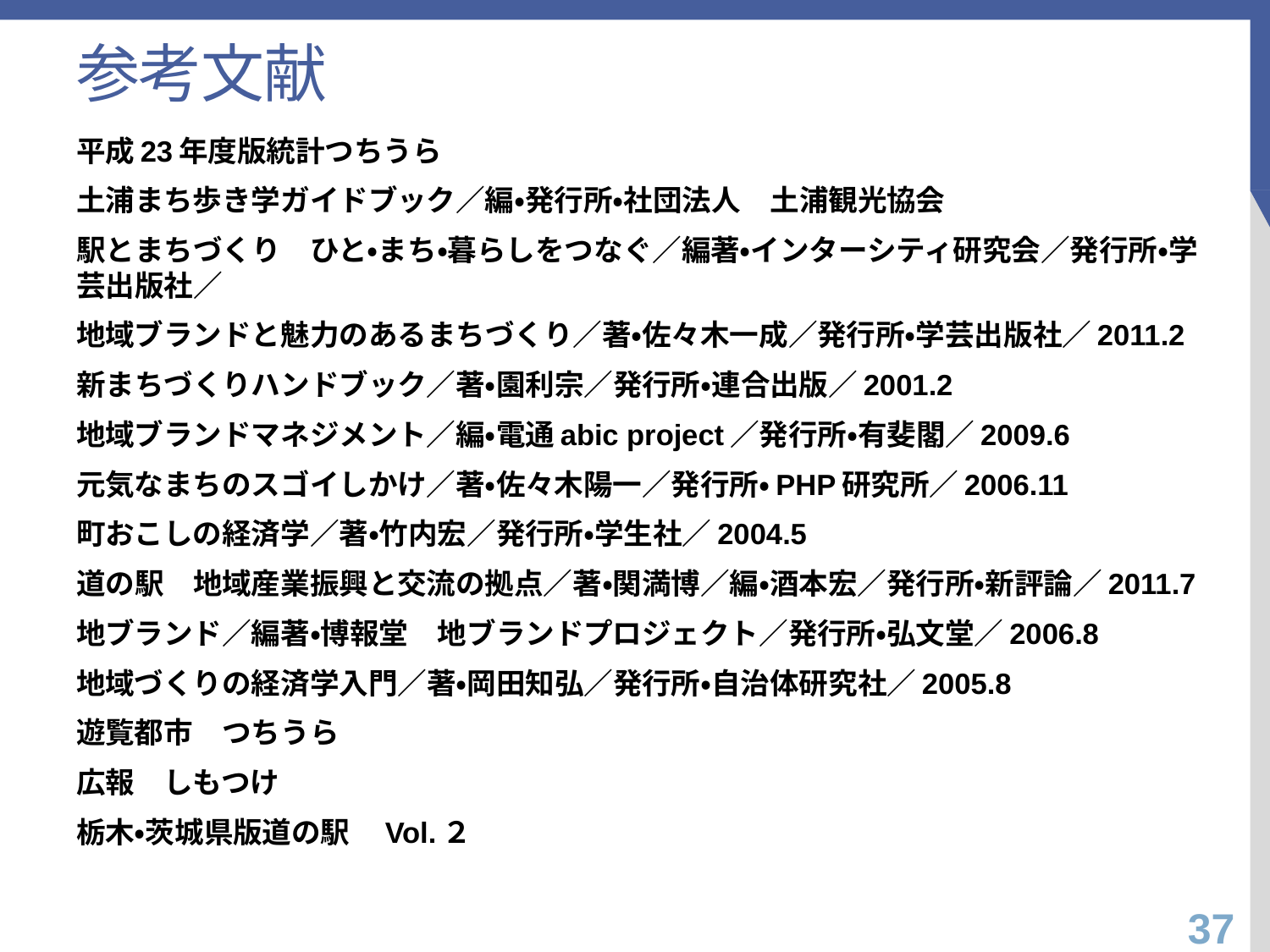

# 参考文献
平成23年度版統計つちうら
土浦まち歩き学ガイドブック／編・発行所・社団法人　土浦観光協会
駅とまちづくり　ひと・まち・暮らしをつなぐ／編著・インターシティ研究会／発行所・学芸出版社／
地域ブランドと魅力のあるまちづくり／著・佐々木一成／発行所・学芸出版社／2011.2
新まちづくりハンドブック／著・園利宗／発行所・連合出版／2001.2
地域ブランドマネジメント／編・電通abic project／発行所・有斐閣／2009.6
元気なまちのスゴイしかけ／著・佐々木陽一／発行所・PHP研究所／2006.11
町おこしの経済学／著・竹内宏／発行所・学生社／2004.5
道の駅　地域産業振興と交流の拠点／著・関満博／編・酒本宏／発行所・新評論／2011.7
地ブランド／編著・博報堂　地ブランドプロジェクト／発行所・弘文堂／2006.8
地域づくりの経済学入門／著・岡田知弘／発行所・自治体研究社／2005.8
遊覧都市　つちうら
広報　しもつけ
栃木・茨城県版道の駅　Vol.２
37